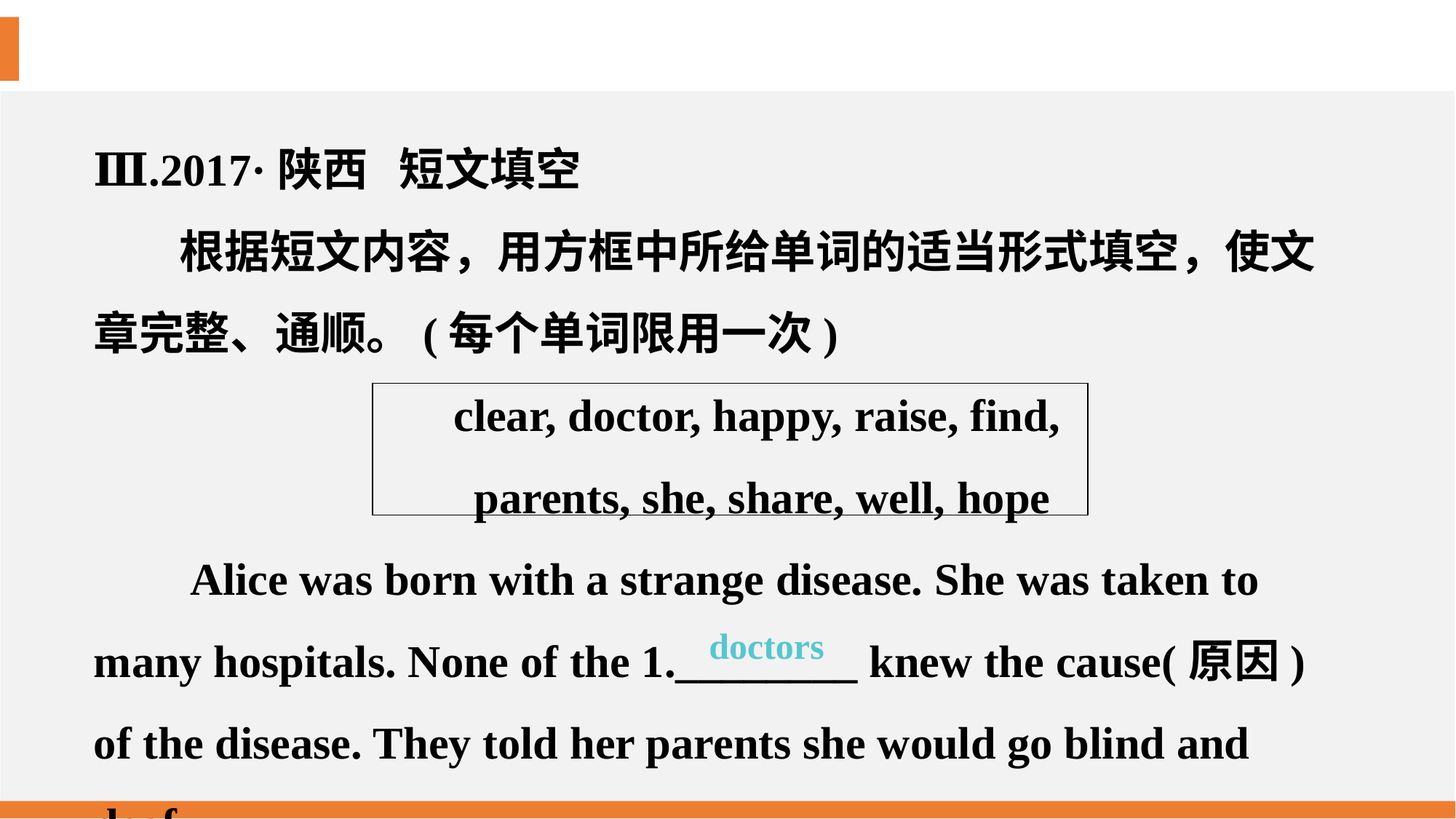

Ⅲ.2017·陕西   短文填空
根据短文内容，用方框中所给单词的适当形式填空，使文章完整、通顺。(每个单词限用一次)
clear, doctor, happy, raise, find,
parents, she, share, well, hope
Alice was born with a strange disease. She was taken to many hospitals. None of the 1.________ knew the cause(原因) of the disease. They told her parents she would go blind and deaf.

doctors